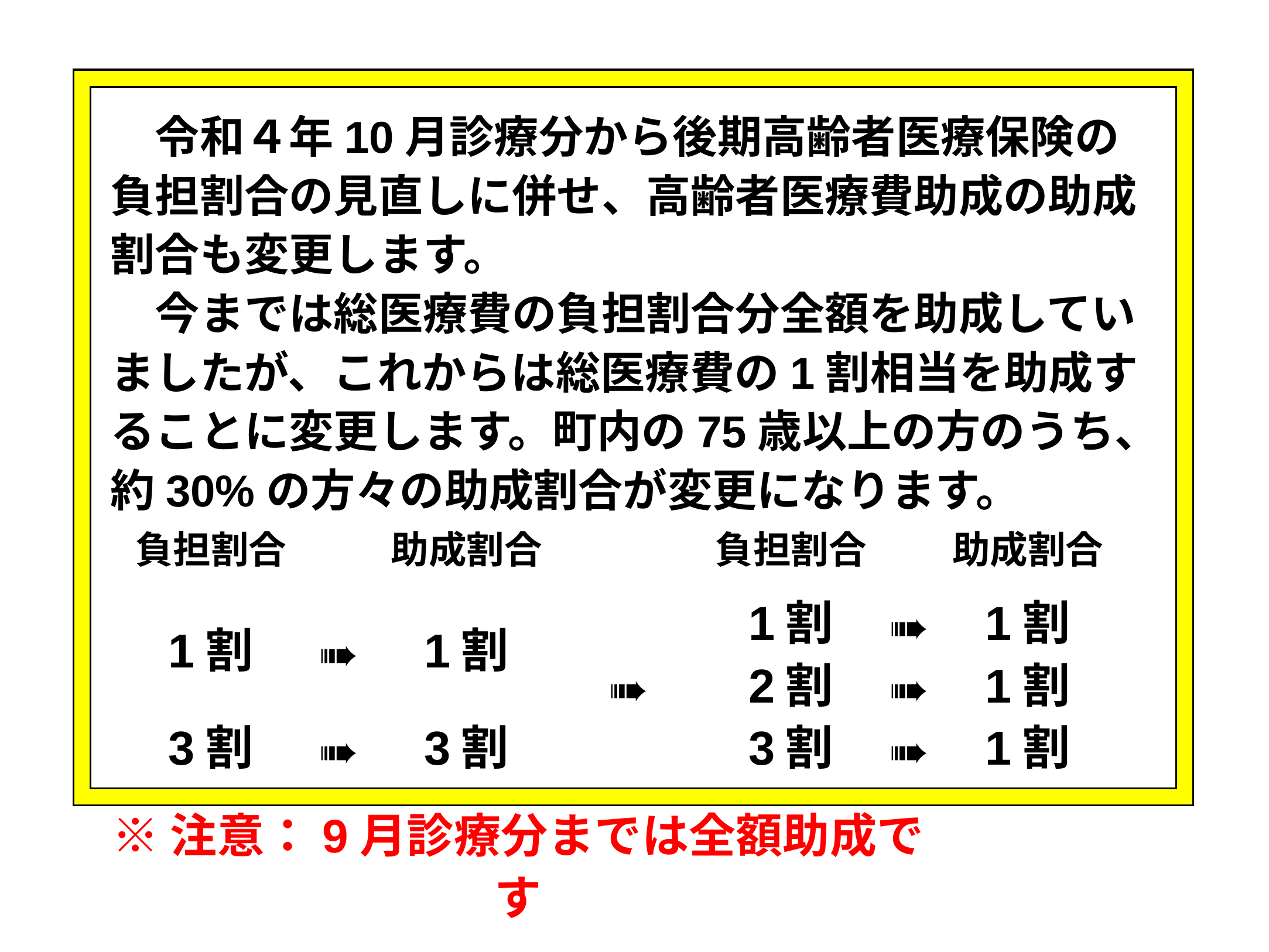

令和４年10月診療分から後期高齢者医療保険の負担割合の見直しに併せ、高齢者医療費助成の助成割合も変更します。
　今までは総医療費の負担割合分全額を助成していましたが、これからは総医療費の1割相当を助成することに変更します。町内の75歳以上の方のうち、約30%の方々の助成割合が変更になります。
| 負担割合 |  | 助成割合 |  | 負担割合 |  | 助成割合 |
| --- | --- | --- | --- | --- | --- | --- |
| 1割 | ➠ | 1割 |  | 1割 | ➠ | 1割 |
|  |  |  | ➠ | 2割 | ➠ | 1割 |
| 3割 | ➠ | 3割 |  | 3割 | ➠ | 1割 |
※注意：9月診療分までは全額助成です